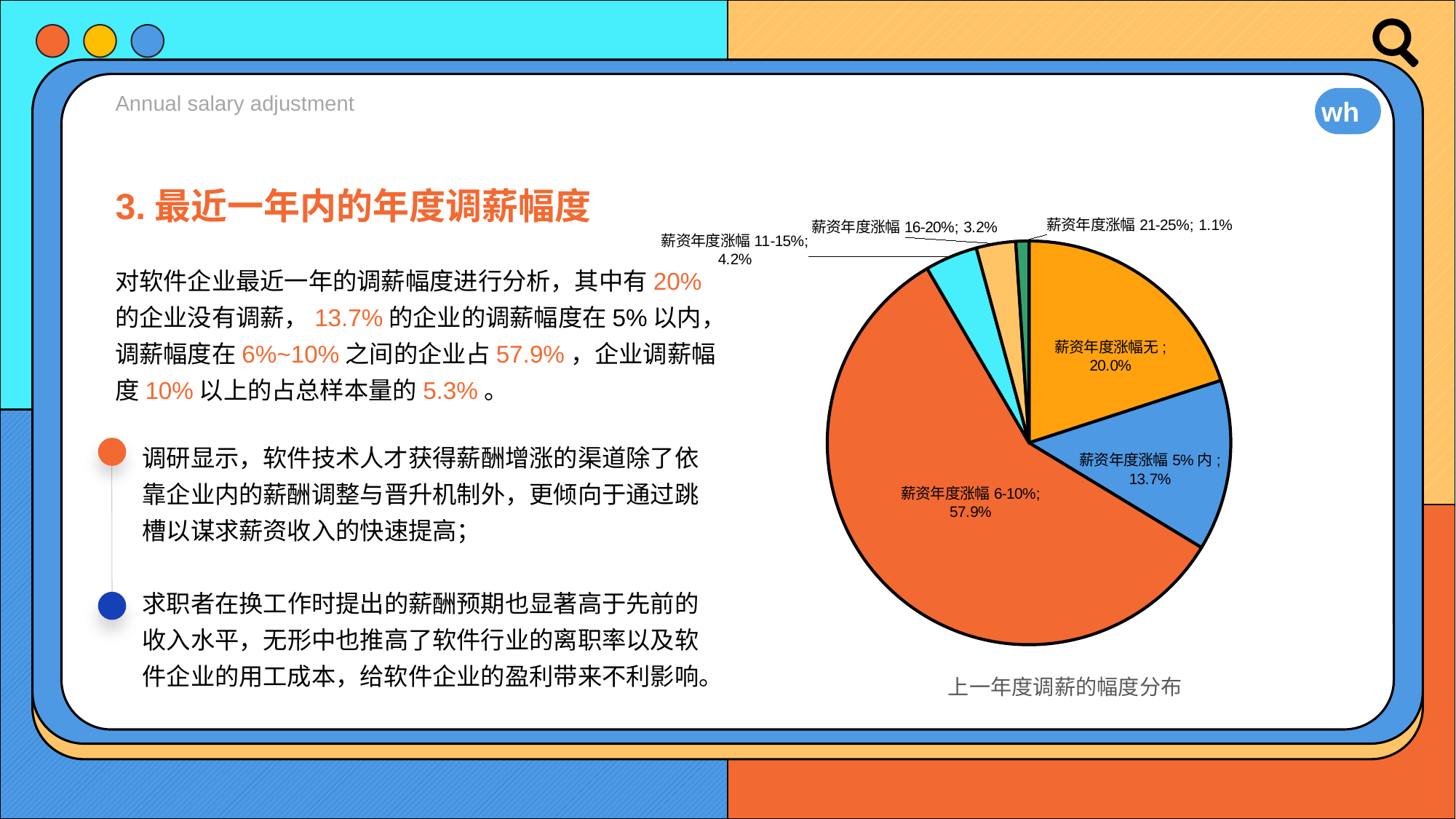

Annual salary adjustment

whsia

### Chart

| Category |  |
|---|---|
| 薪资年度涨幅无 | 0.2 |
| 薪资年度涨幅5%内 | 0.136842105263158 |
| 薪资年度涨幅6-10% | 0.578947368421053 |
| 薪资年度涨幅11-15% | 0.0421052631578947 |
| 薪资年度涨幅16-20% | 0.0315789473684211 |
| 薪资年度涨幅21-25% | 0.0105263157894737 |
| 薪资年度涨幅26-30% | 0.0 |
| 薪资年度涨幅30以上 | 0.0 |
3.最近一年内的年度调薪幅度
对软件企业最近一年的调薪幅度进行分析，其中有20%的企业没有调薪，13.7%的企业的调薪幅度在5%以内，调薪幅度在6%~10%之间的企业占57.9%，企业调薪幅度10%以上的占总样本量的5.3%。
调研显示，软件技术人才获得薪酬增涨的渠道除了依靠企业内的薪酬调整与晋升机制外，更倾向于通过跳槽以谋求薪资收入的快速提高；

求职者在换工作时提出的薪酬预期也显著高于先前的收入水平，无形中也推高了软件行业的离职率以及软件企业的用工成本，给软件企业的盈利带来不利影响。

上一年度调薪的幅度分布